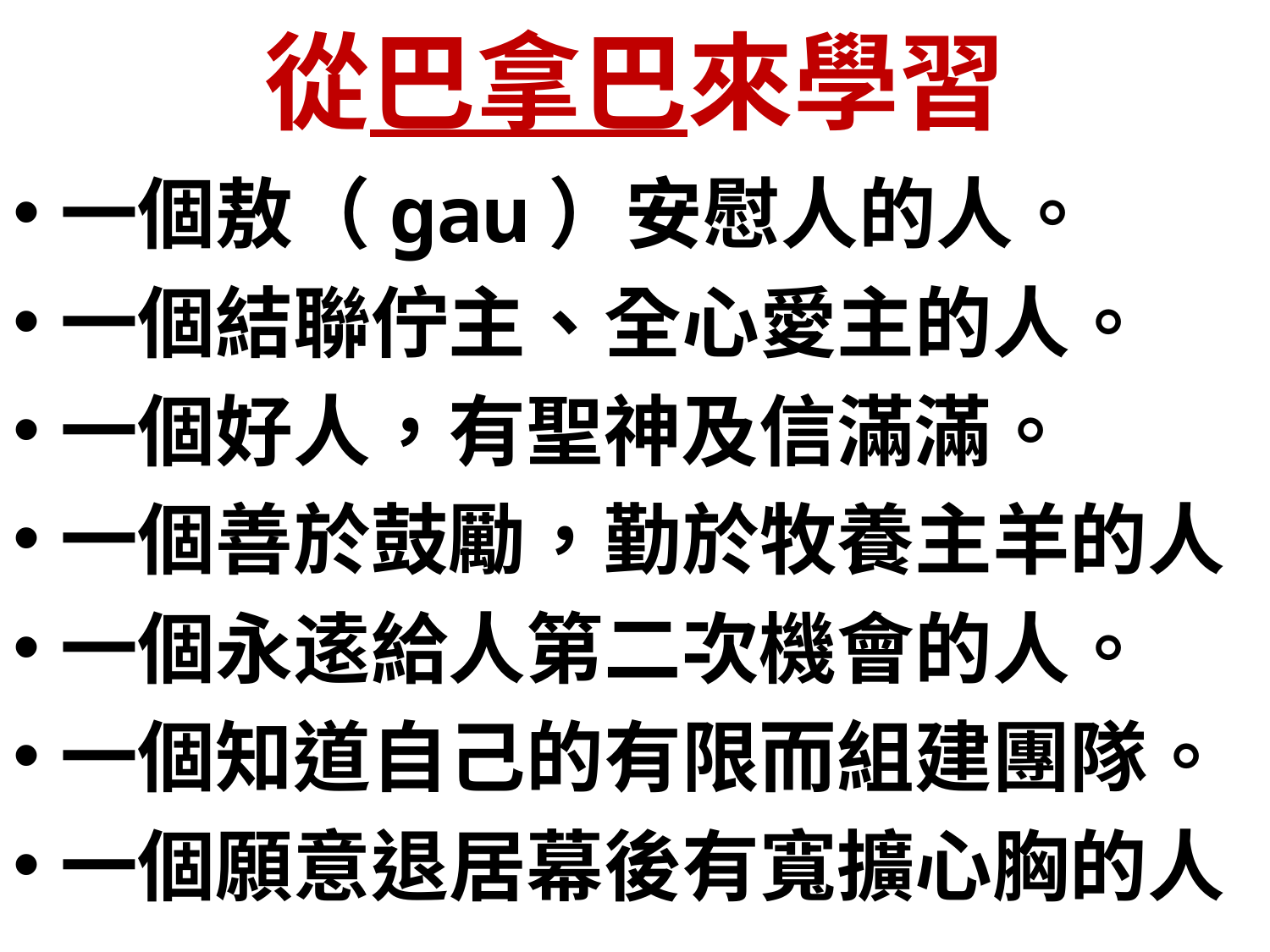

# 從巴拿巴來學習
一個敖（gau）安慰人的人。
一個結聯佇主、全心愛主的人。
一個好人，有聖神及信滿滿。
一個善於鼓勵，勤於牧養主羊的人
一個永逺給人第二次機會的人。
一個知道自己的有限而組建團隊。
一個願意退居幕後有寬擴心胸的人